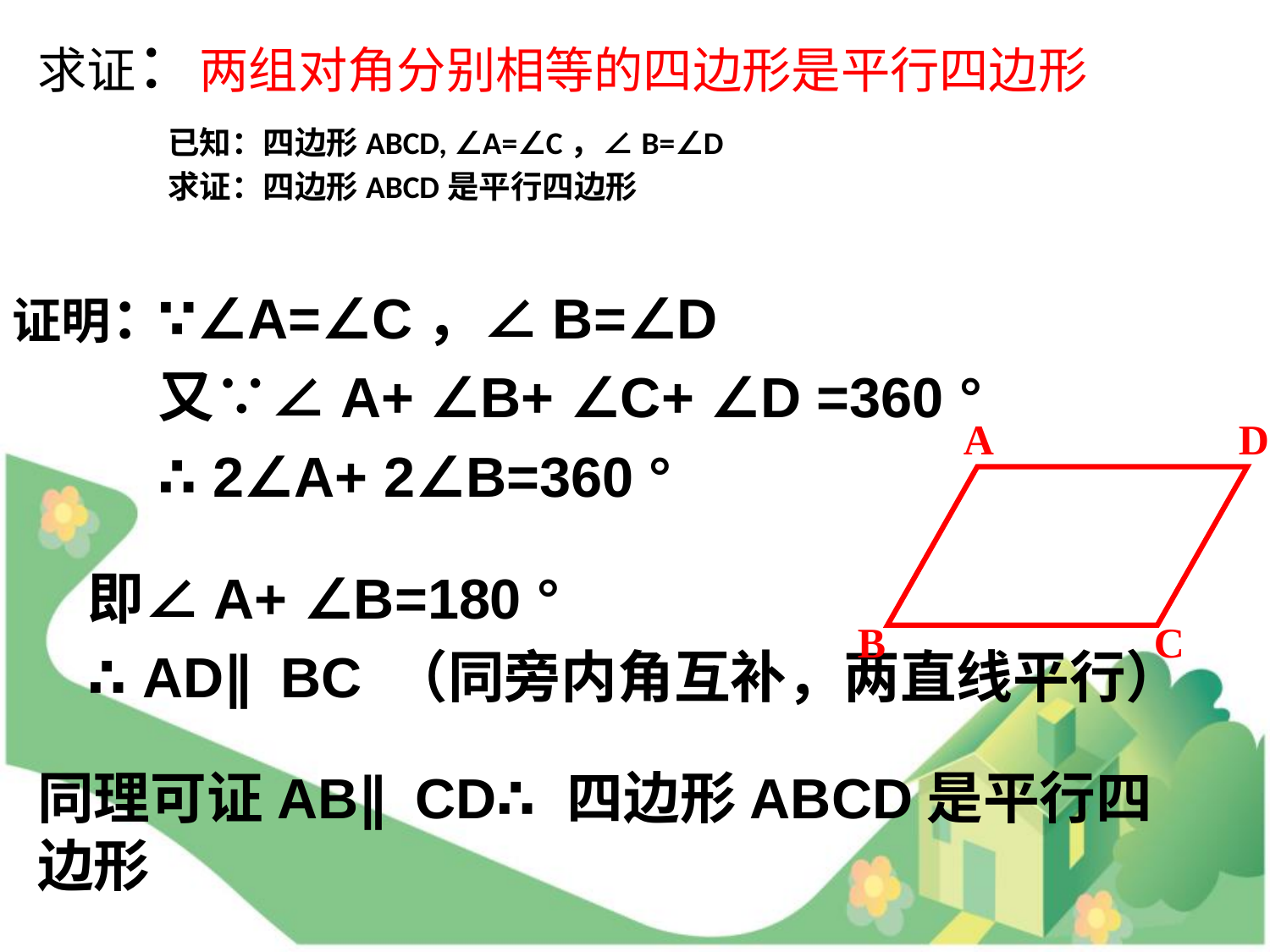

# 求证：两组对角分别相等的四边形是平行四边形
已知：四边形ABCD, ∠A=∠C，∠B=∠D
求证：四边形ABCD是平行四边形

证明：
∵∠A=∠C，∠B=∠D
又∵∠A+ ∠B+ ∠C+ ∠D =360 °
∴ 2∠A+ 2∠B=360 °
A
D

B
C

即∠A+ ∠B=180 °
∴ AD∥BC （同旁内角互补，两直线平行）

同理可证AB∥CD∴四边形ABCD是平行四边形